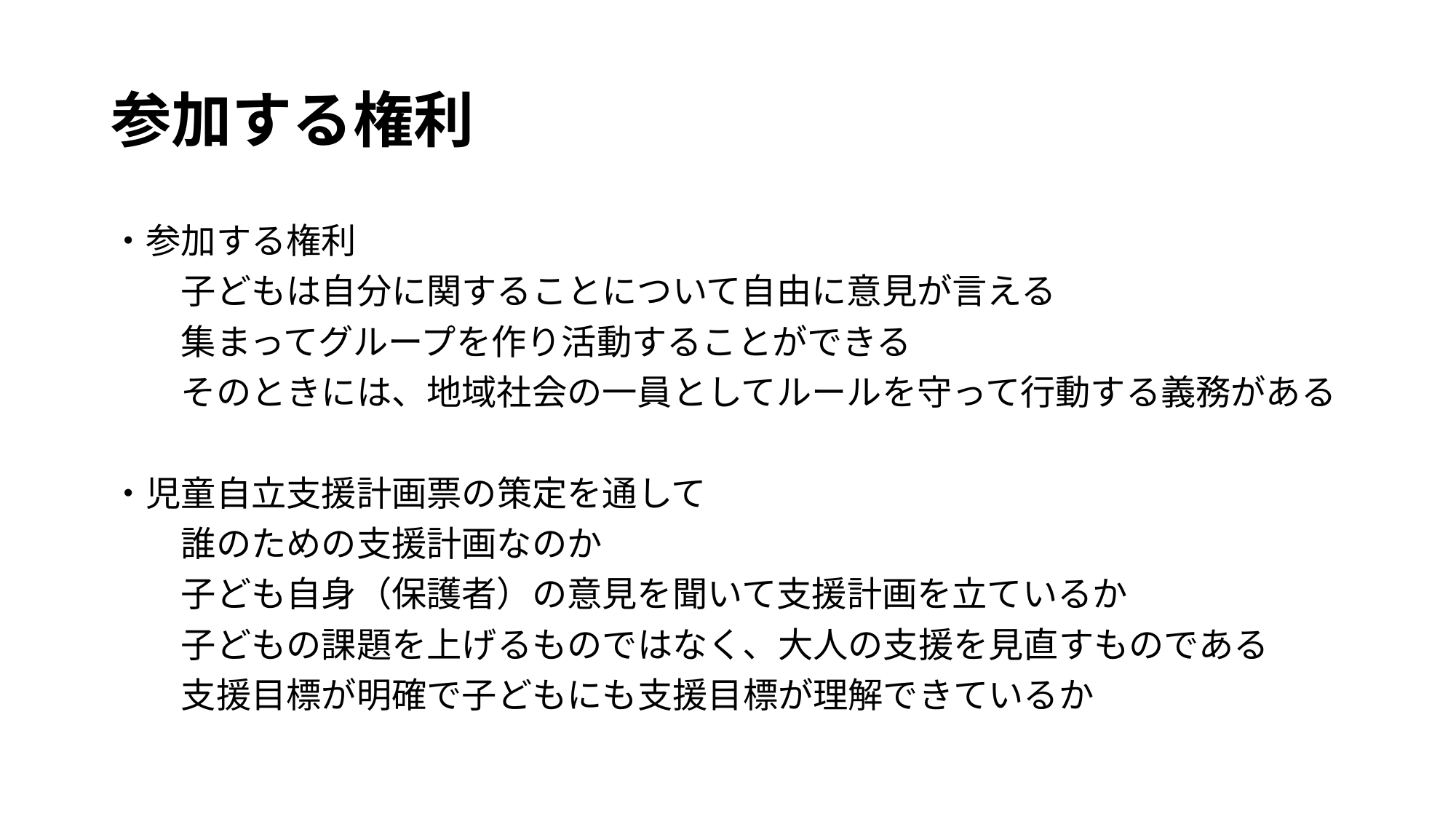

# 参加する権利
・参加する権利
　　子どもは自分に関することについて自由に意見が言える
　　集まってグループを作り活動することができる
　　そのときには、地域社会の一員としてルールを守って行動する義務がある

・児童自立支援計画票の策定を通して
　　誰のための支援計画なのか
　　子ども自身（保護者）の意見を聞いて支援計画を立ているか
　　子どもの課題を上げるものではなく、大人の支援を見直すものである
　　支援目標が明確で子どもにも支援目標が理解できているか